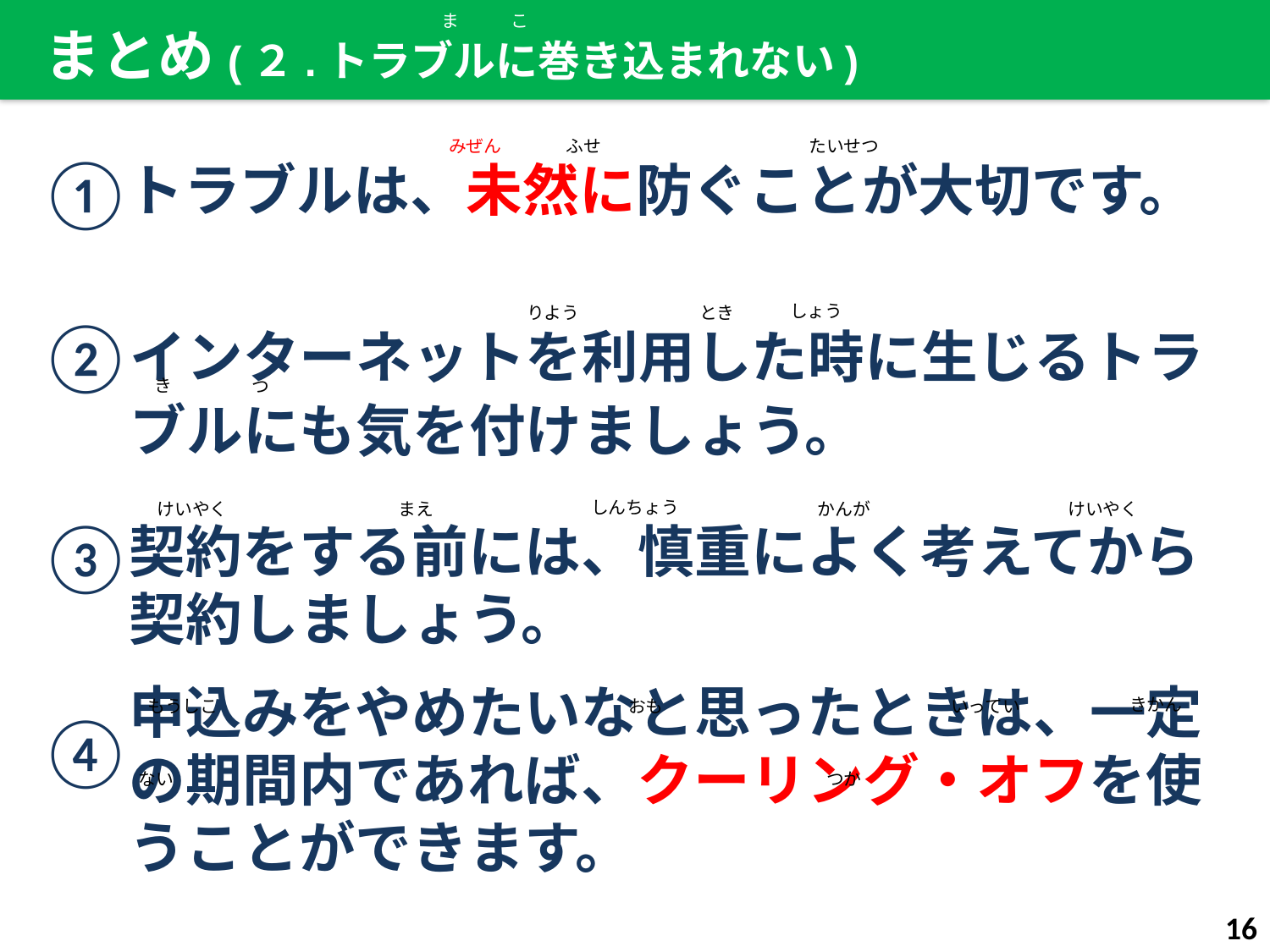

こ
まとめ(２.トラブルに巻き込まれない)
ま
トラブルは、未然に防ぐことが大切です。
①
みぜん
ふせ
たいせつ
しょう
とき
りよう
き
つ
②
インターネットを利用した時に生じるトラブルにも気を付けましょう。
しんちょう
けいやく
かんが
まえ
けいやく
③
契約をする前には、慎重によく考えてから契約しましょう。
きかん
もうしこ
おも
いってい
つか
ない
④
申込みをやめたいなと思ったときは、一定の期間内であれば、クーリング・オフを使うことができます。
16